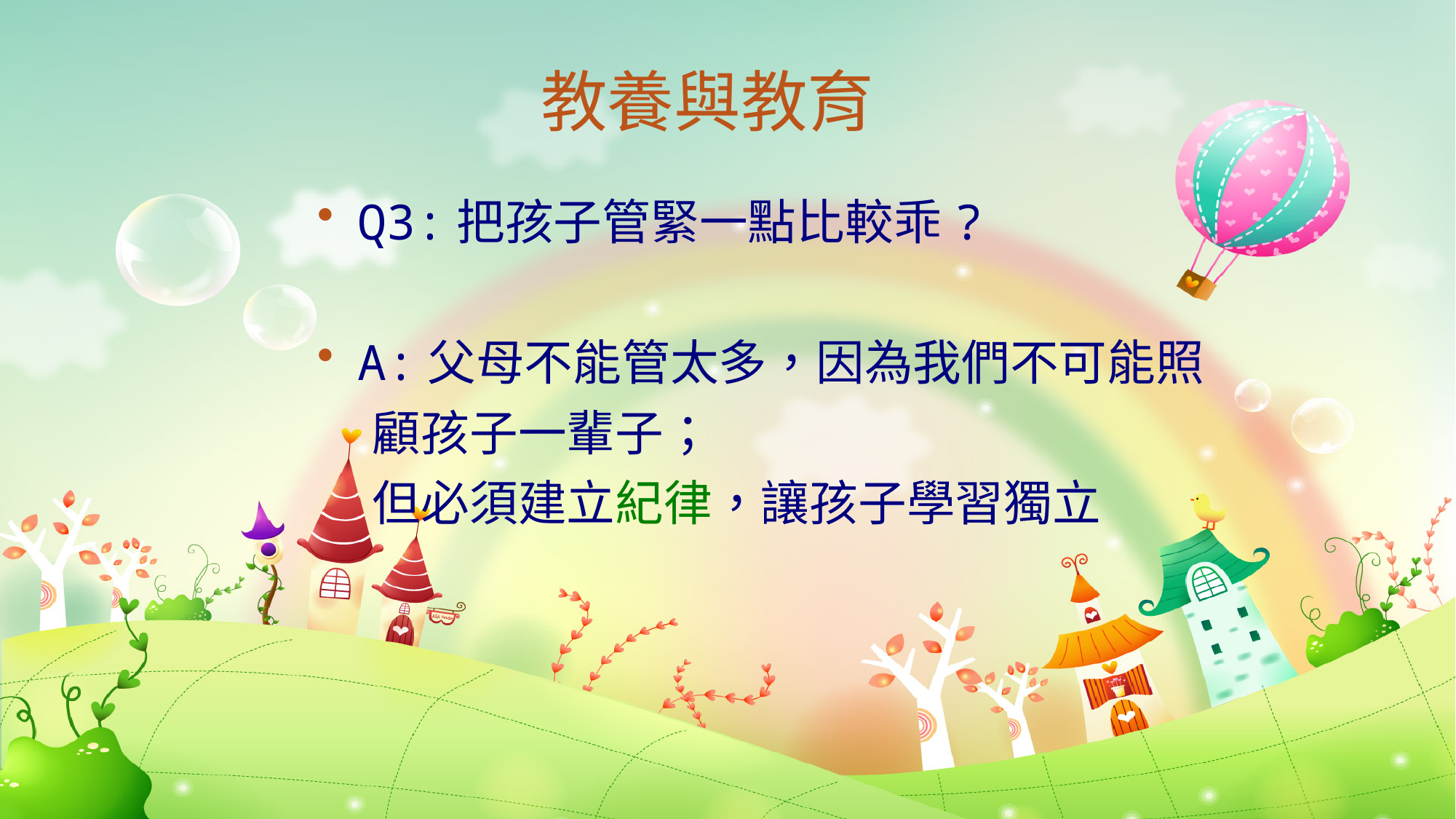

教養與教育
Q3:把孩子管緊一點比較乖?

A:父母不能管太多，因為我們不可能照
    顧孩子一輩子；
    但必須建立紀律，讓孩子學習獨立